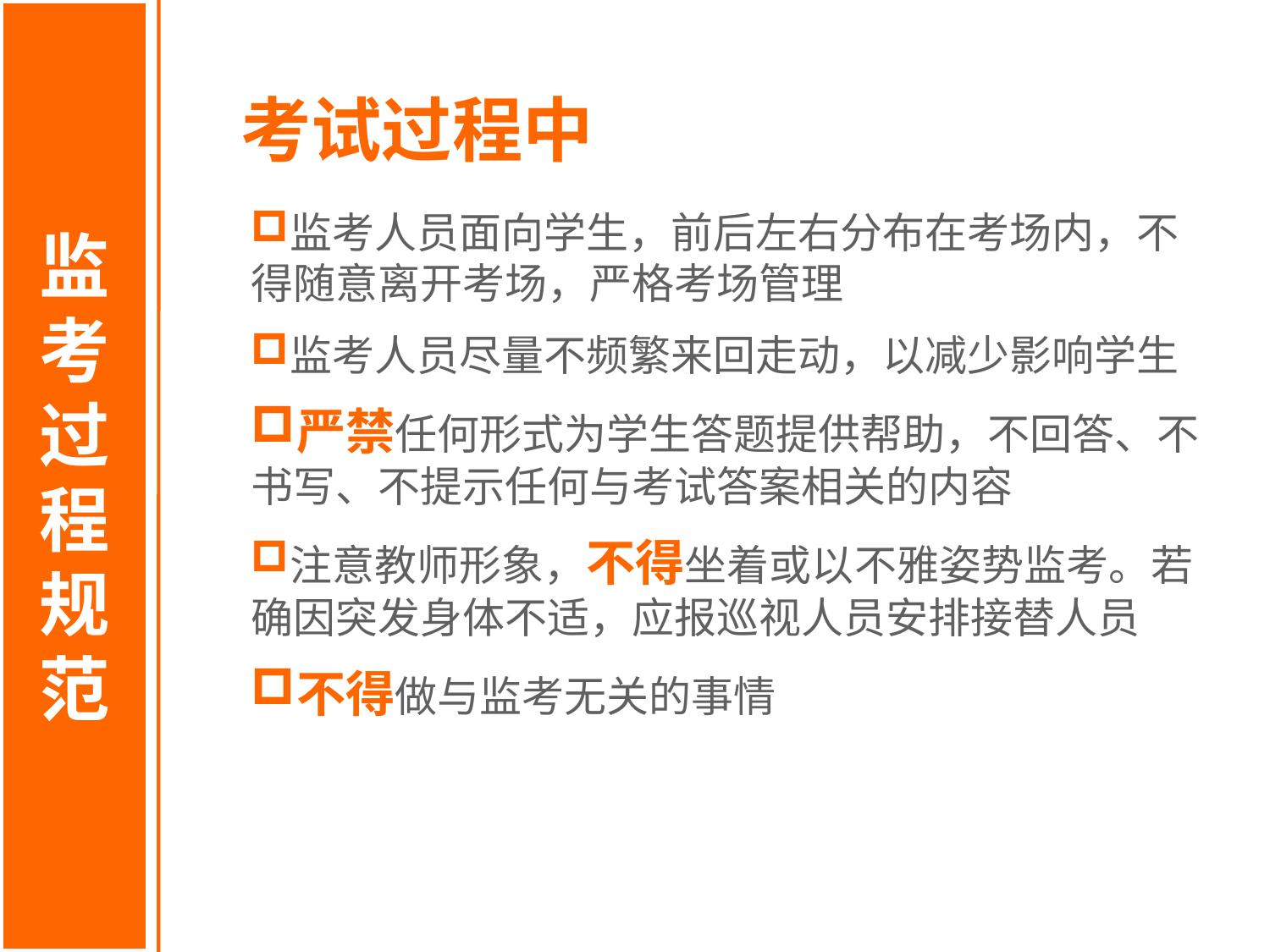

监考过程
规范
考试过程中
监考人员面向学生，前后左右分布在考场内，不得随意离开考场，严格考场管理
监考人员尽量不频繁来回走动，以减少影响学生
严禁任何形式为学生答题提供帮助，不回答、不书写、不提示任何与考试答案相关的内容
注意教师形象，不得坐着或以不雅姿势监考。若确因突发身体不适，应报巡视人员安排接替人员
不得做与监考无关的事情